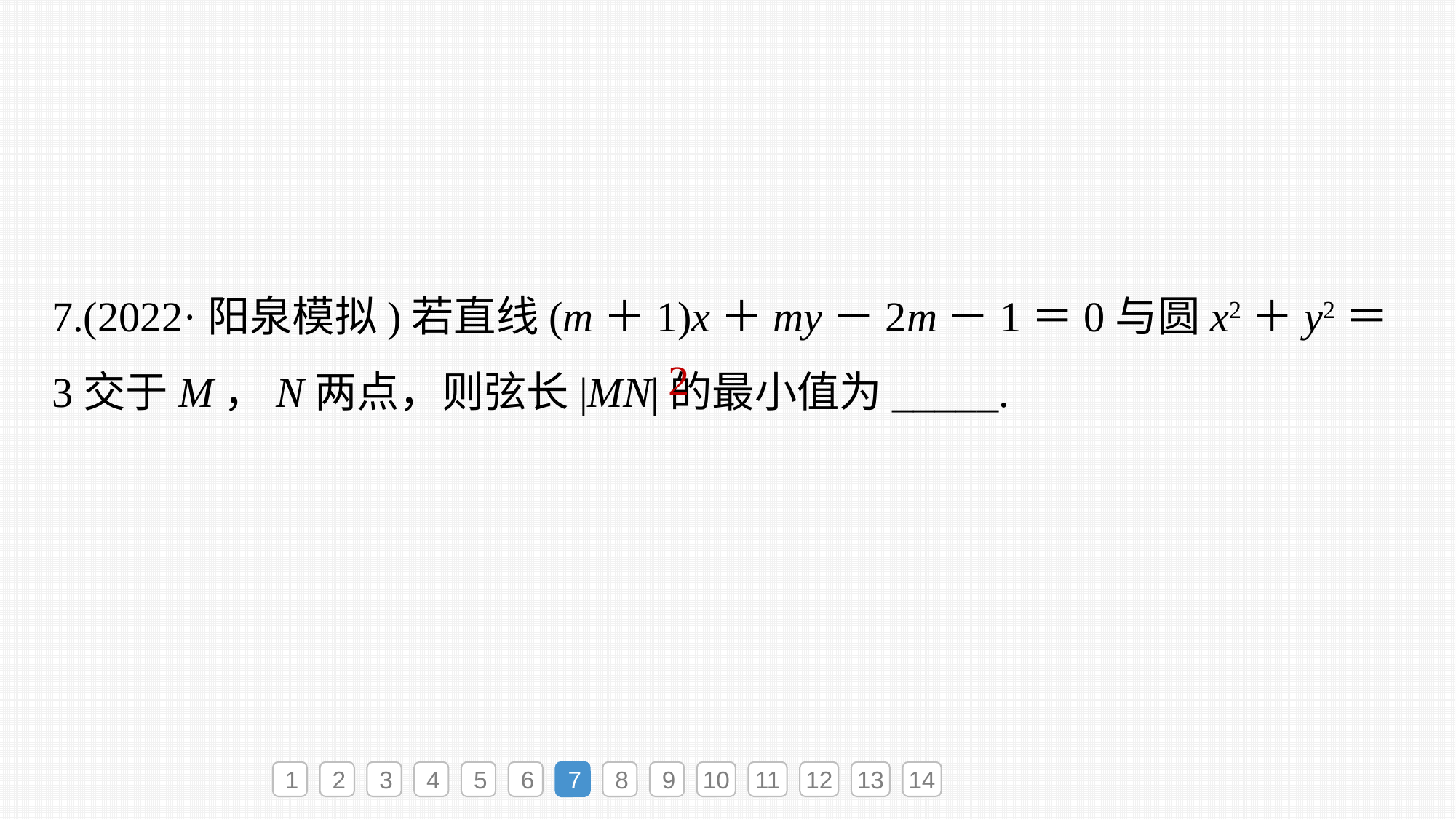

7.(2022·阳泉模拟)若直线(m＋1)x＋my－2m－1＝0与圆x2＋y2＝3交于M，N两点，则弦长|MN|的最小值为_____.
2
1
2
3
4
5
6
7
8
9
10
11
12
13
14